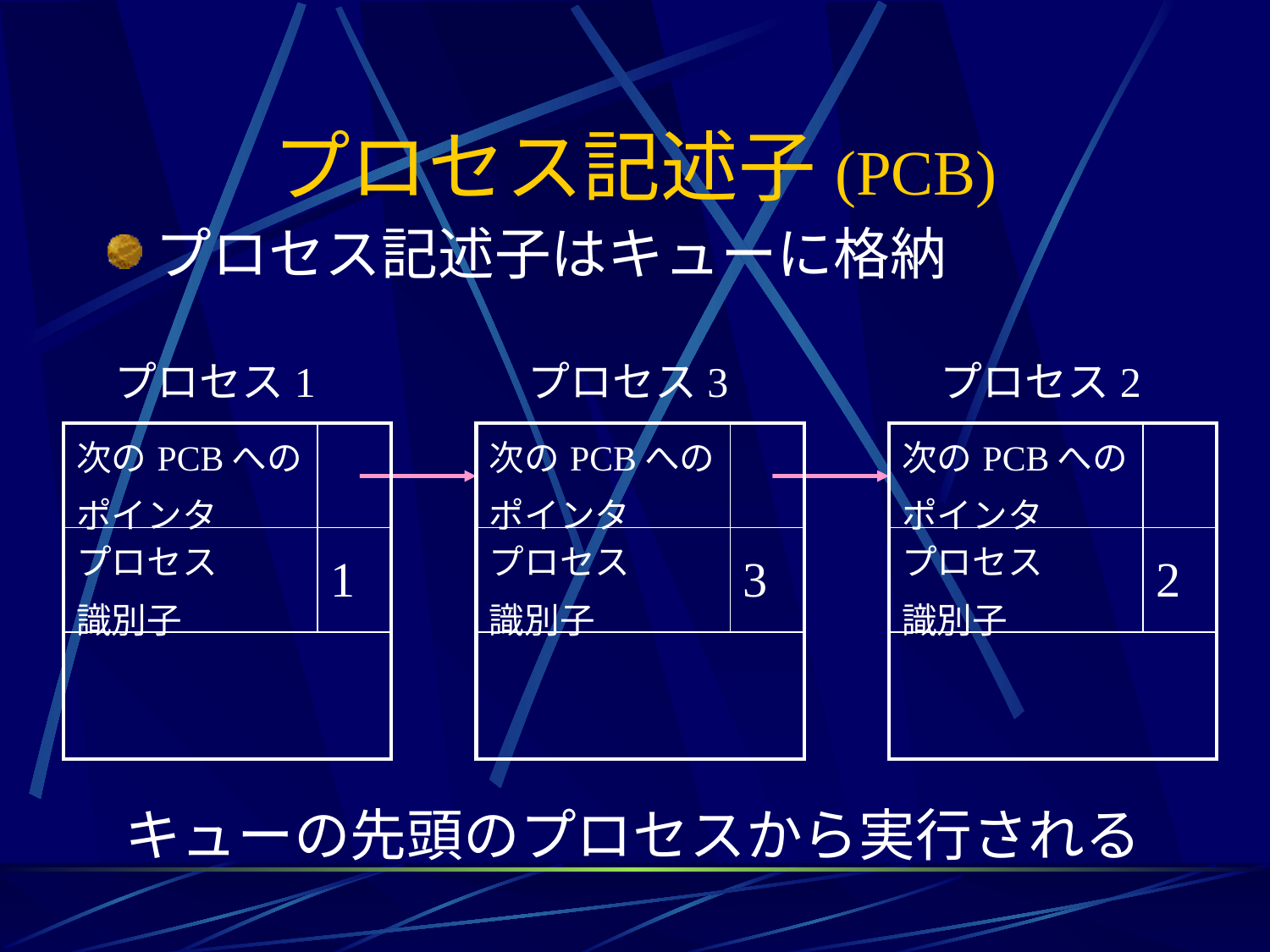

# プロセス記述子(PCB)
プロセス記述子はキューに格納
プロセス1
プロセス3
プロセス2
| 次のPCBへの ポインタ |  |
| --- | --- |
| プロセス 識別子 | 1 |
|  |  |
| 次のPCBへの ポインタ |  |
| --- | --- |
| プロセス 識別子 | 3 |
|  |  |
| 次のPCBへの ポインタ |  |
| --- | --- |
| プロセス 識別子 | 2 |
|  |  |

キューの先頭のプロセスから実行される